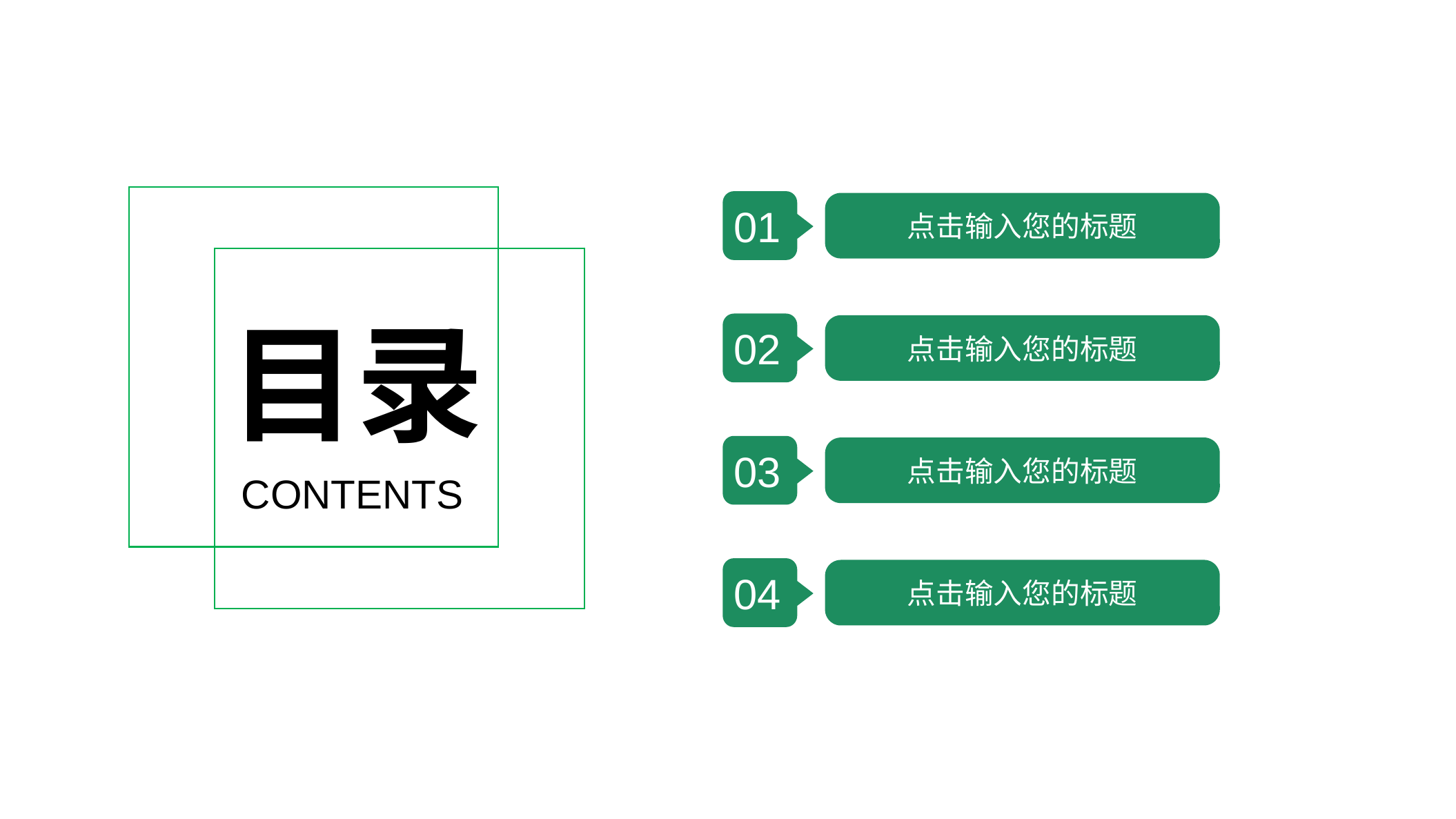

01
点击输入您的标题

目录
02
点击输入您的标题
03
点击输入您的标题
CONTENTS
04
点击输入您的标题